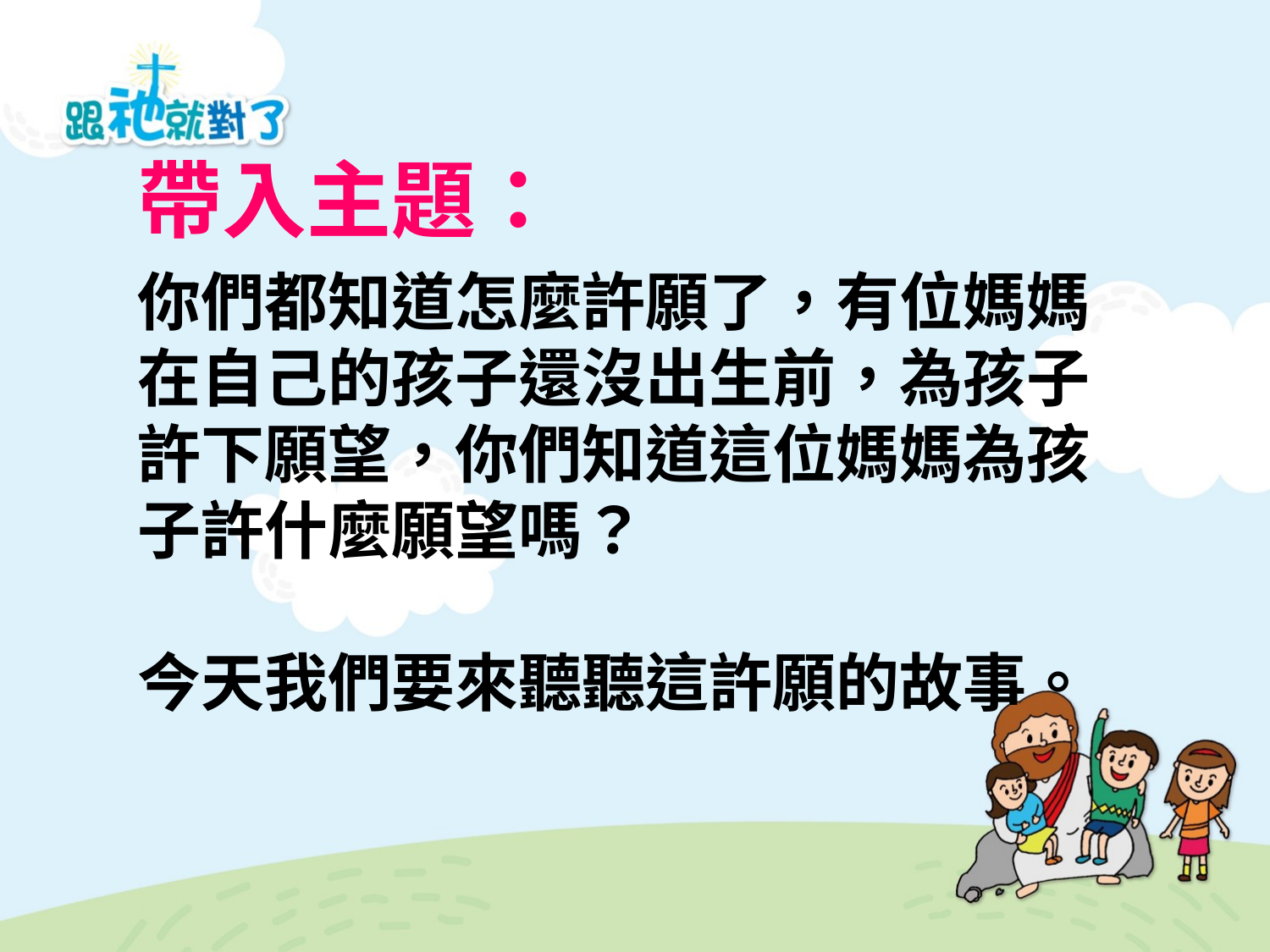

帶入主題：
你們都知道怎麼許願了，有位媽媽在自己的孩子還沒出生前，為孩子許下願望，你們知道這位媽媽為孩子許什麼願望嗎？

今天我們要來聽聽這許願的故事。